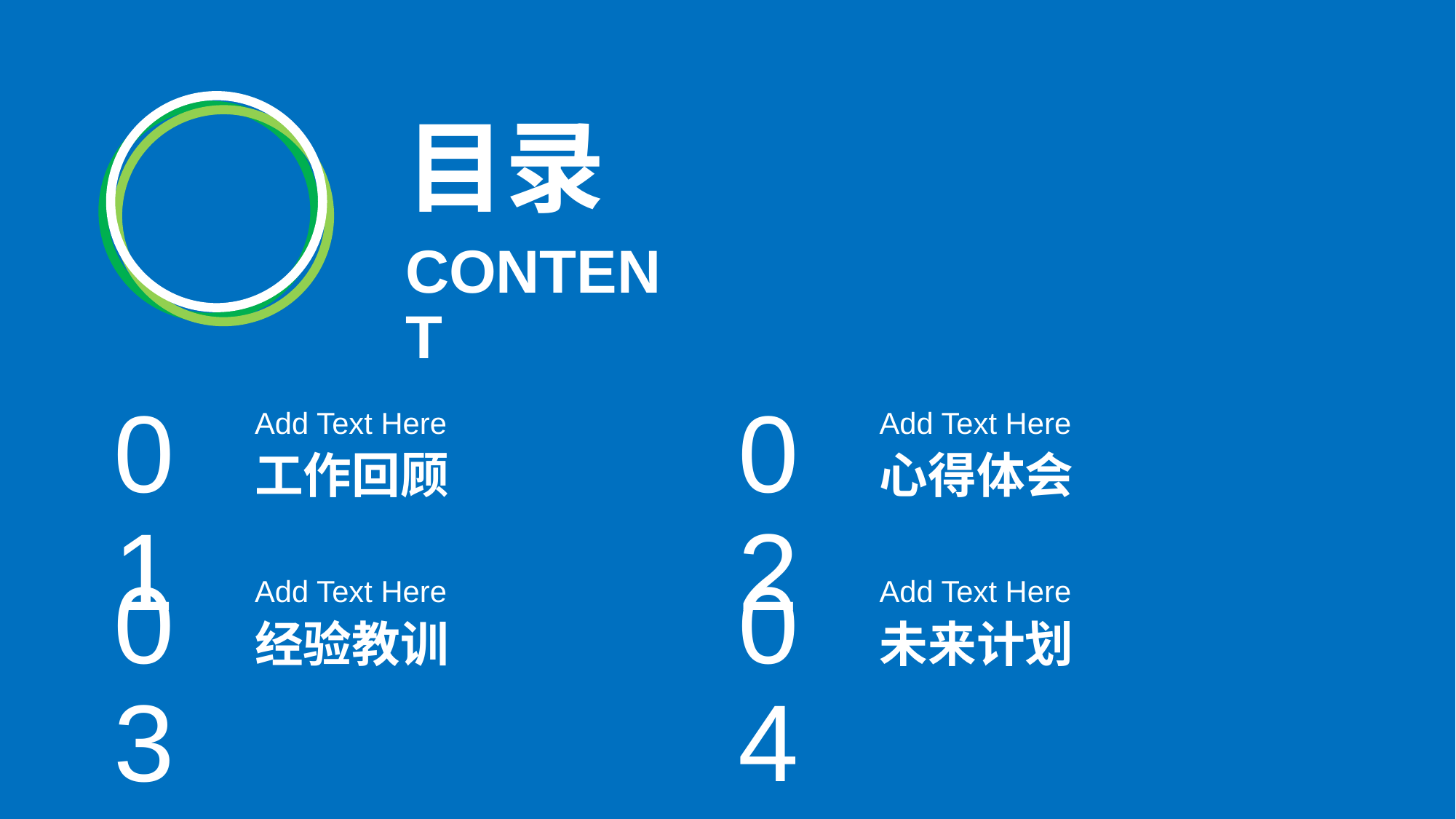

目录
CONTENT
01
02
Add Text Here
Add Text Here
工作回顾
心得体会
03
04
Add Text Here
Add Text Here
经验教训
未来计划